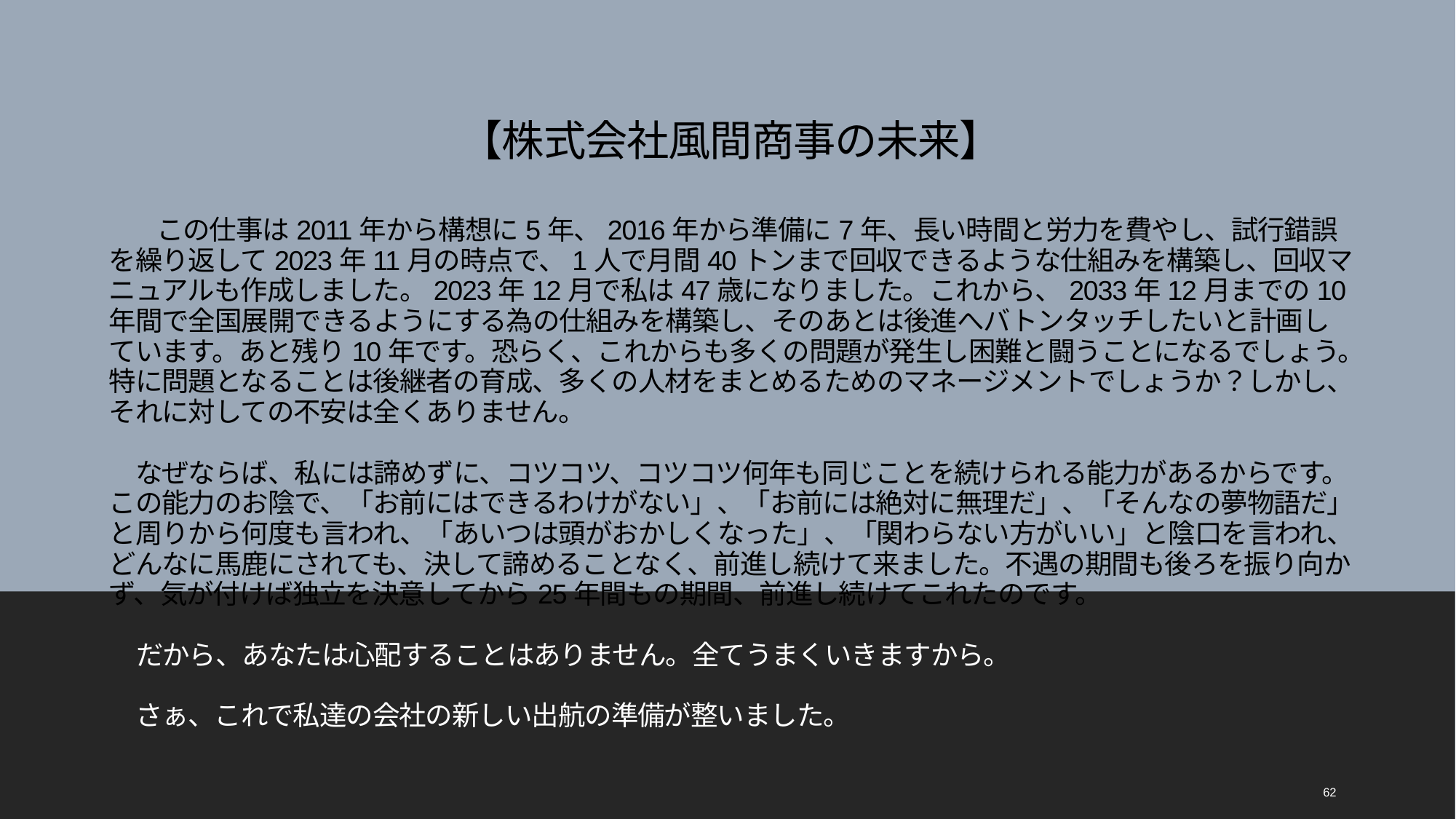

# 【株式会社風間商事の未来】
　　この仕事は2011年から構想に5年、2016年から準備に7年、長い時間と労力を費やし、試行錯誤を繰り返して2023年11月の時点で、1人で月間40トンまで回収できるような仕組みを構築し、回収マニュアルも作成しました。2023年12月で私は47歳になりました。これから、2033年12月までの10年間で全国展開できるようにする為の仕組みを構築し、そのあとは後進へバトンタッチしたいと計画しています。あと残り10年です。恐らく、これからも多くの問題が発生し困難と闘うことになるでしょう。特に問題となることは後継者の育成、多くの人材をまとめるためのマネージメントでしょうか？しかし、それに対しての不安は全くありません。

　なぜならば、私には諦めずに、コツコツ、コツコツ何年も同じことを続けられる能力があるからです。この能力のお陰で、「お前にはできるわけがない」、「お前には絶対に無理だ」、「そんなの夢物語だ」と周りから何度も言われ、「あいつは頭がおかしくなった」、「関わらない方がいい」と陰口を言われ、どんなに馬鹿にされても、決して諦めることなく、前進し続けて来ました。不遇の期間も後ろを振り向かず、気が付けば独立を決意してから25年間もの期間、前進し続けてこれたのです。

　だから、あなたは心配することはありません。全てうまくいきますから。

　さぁ、これで私達の会社の新しい出航の準備が整いました。

62